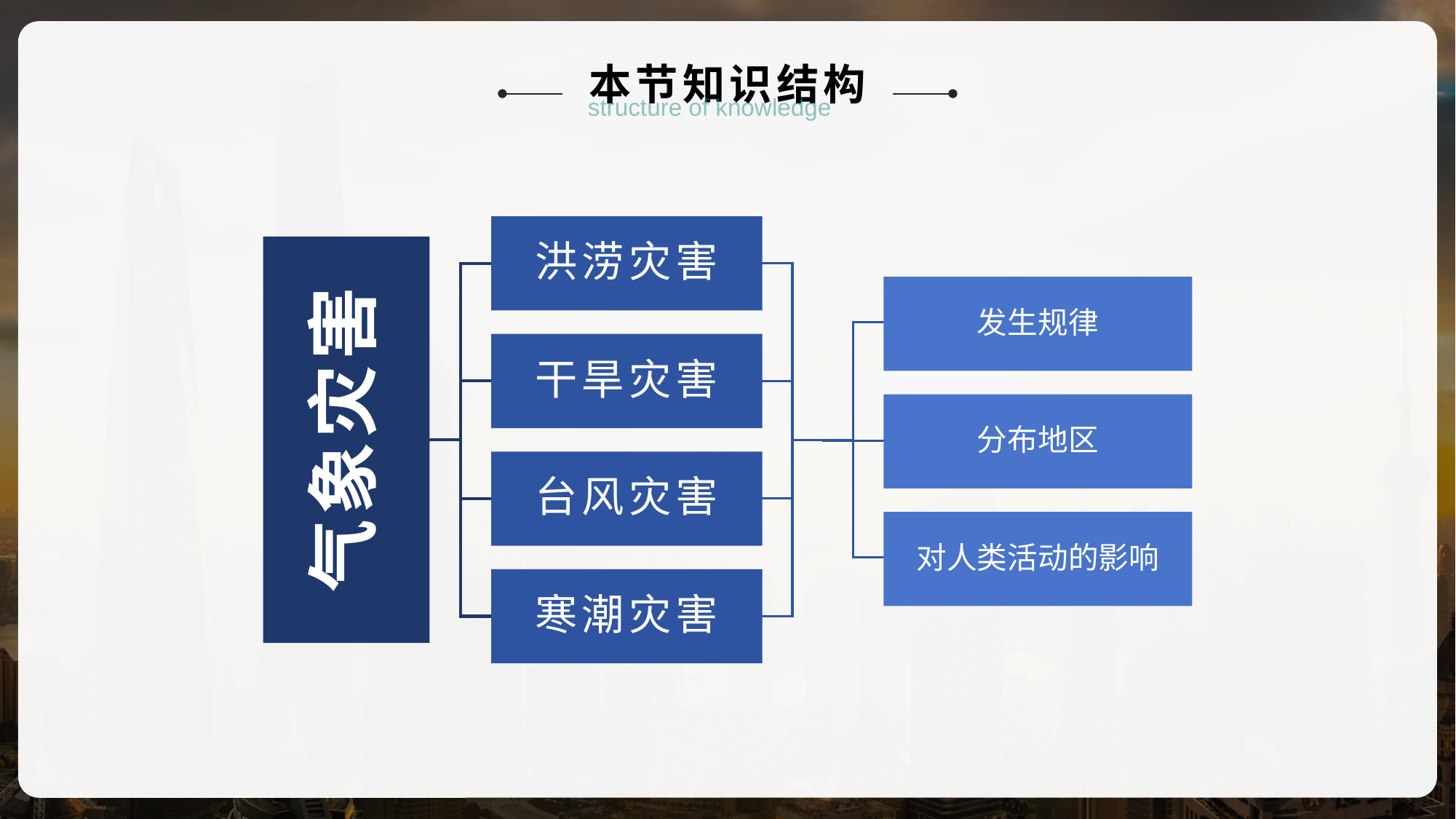

本节知识结构
structure of knowledge
洪涝灾害

发生规律

干旱灾害
气象灾害
分布地区
台风灾害
对人类活动的影响
寒潮灾害